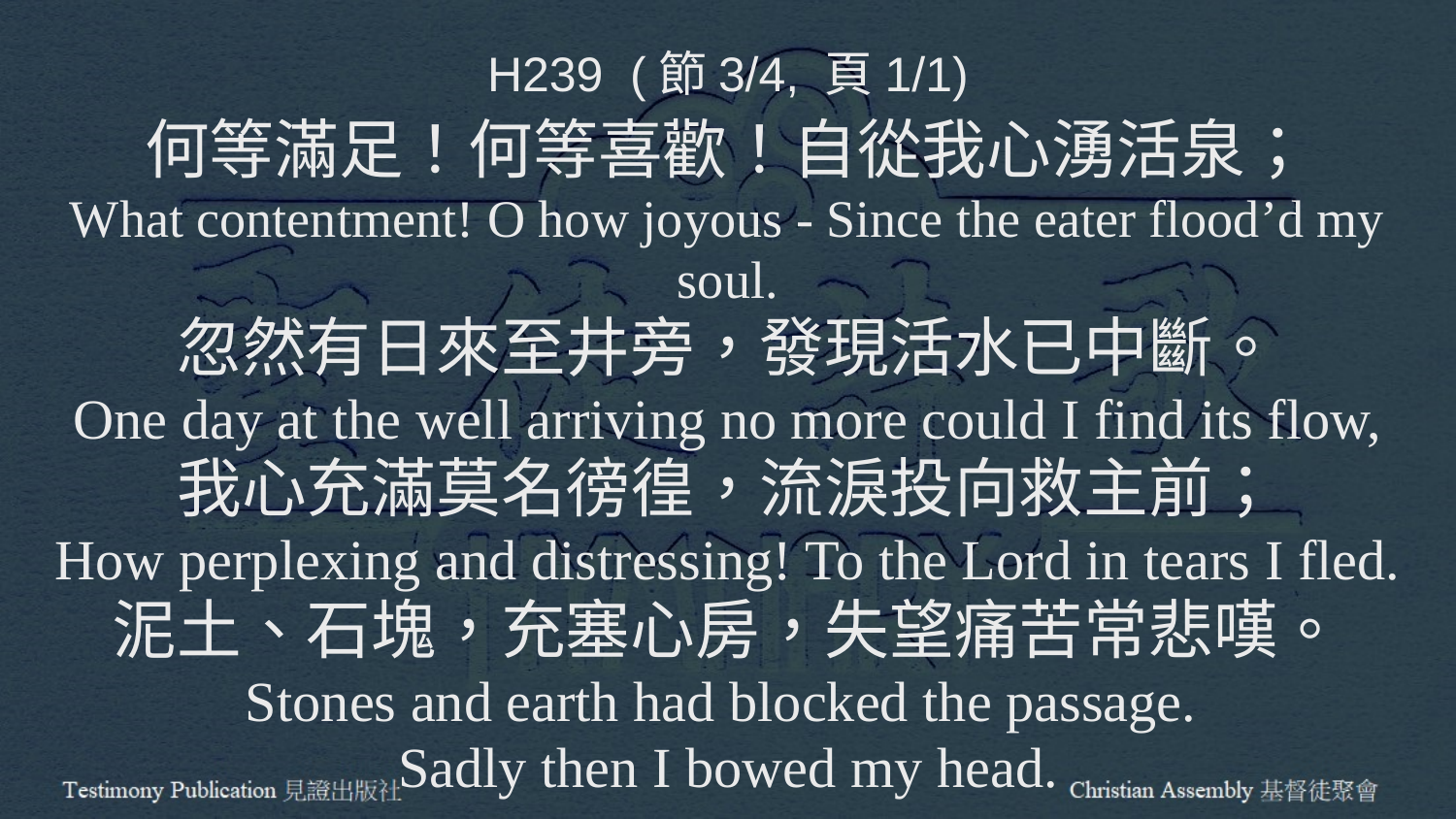

H239  (節3/4, 頁1/1)
何等滿足！何等喜歡！自從我心湧活泉；
What contentment! O how joyous - Since the eater flood’d my soul.
忽然有日來至井旁，發現活水已中斷。
One day at the well arriving no more could I find its flow,
我心充滿莫名徬徨，流淚投向救主前；
How perplexing and distressing! To the Lord in tears I fled.
泥土、石塊，充塞心房，失望痛苦常悲嘆。
Stones and earth had blocked the passage.
Sadly then I bowed my head.